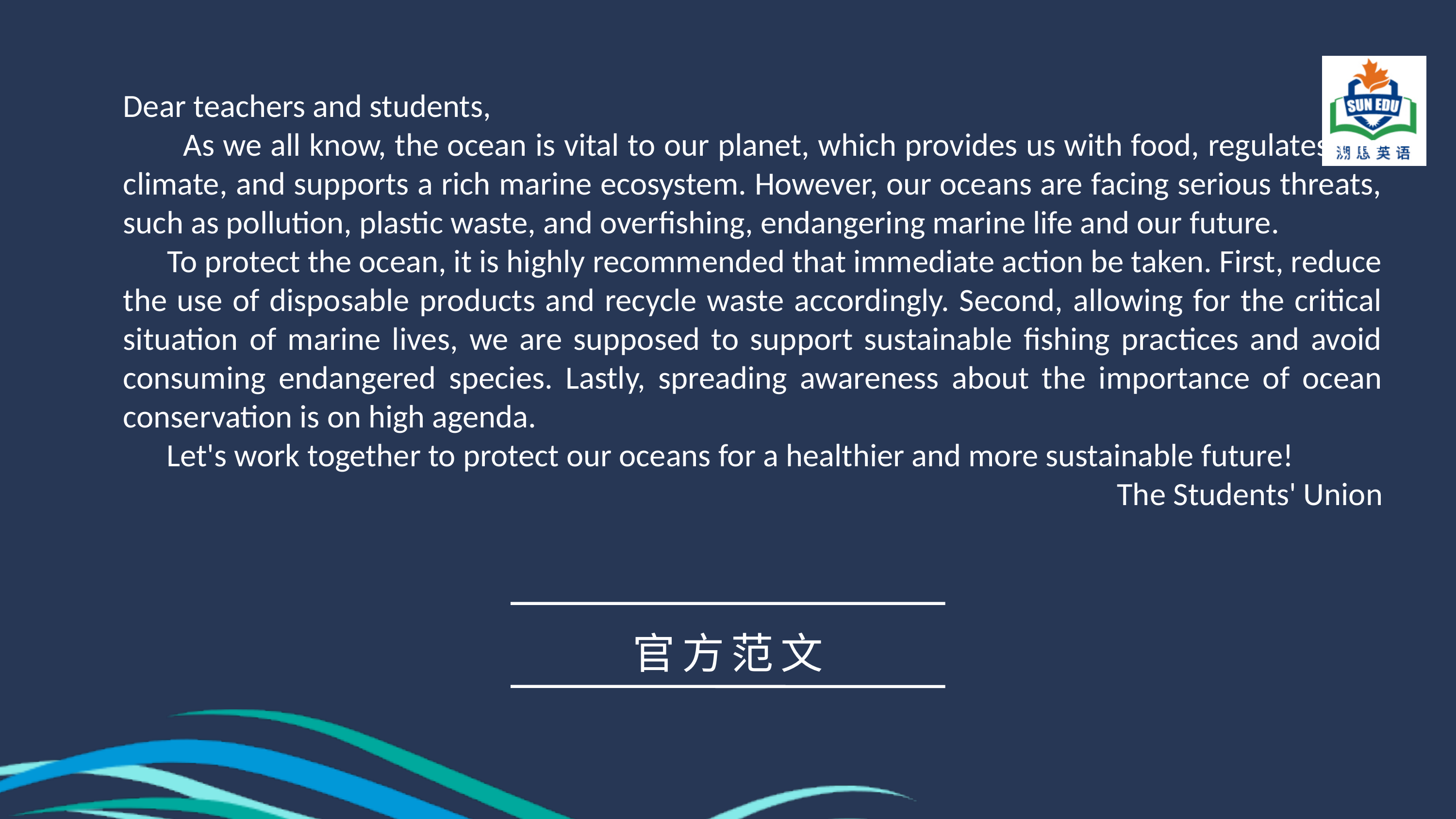

Dear teachers and students,
       As we all know, the ocean is vital to our planet, which provides us with food, regulates the climate, and supports a rich marine ecosystem. However, our oceans are facing serious threats, such as pollution, plastic waste, and overfishing, endangering marine life and our future.
      To protect the ocean, it is highly recommended that immediate action be taken. First, reduce the use of disposable products and recycle waste accordingly. Second, allowing for the critical situation of marine lives, we are supposed to support sustainable fishing practices and avoid consuming endangered species. Lastly, spreading awareness about the importance of ocean conservation is on high agenda.
      Let's work together to protect our oceans for a healthier and more sustainable future!
The Students' Union

官方范文